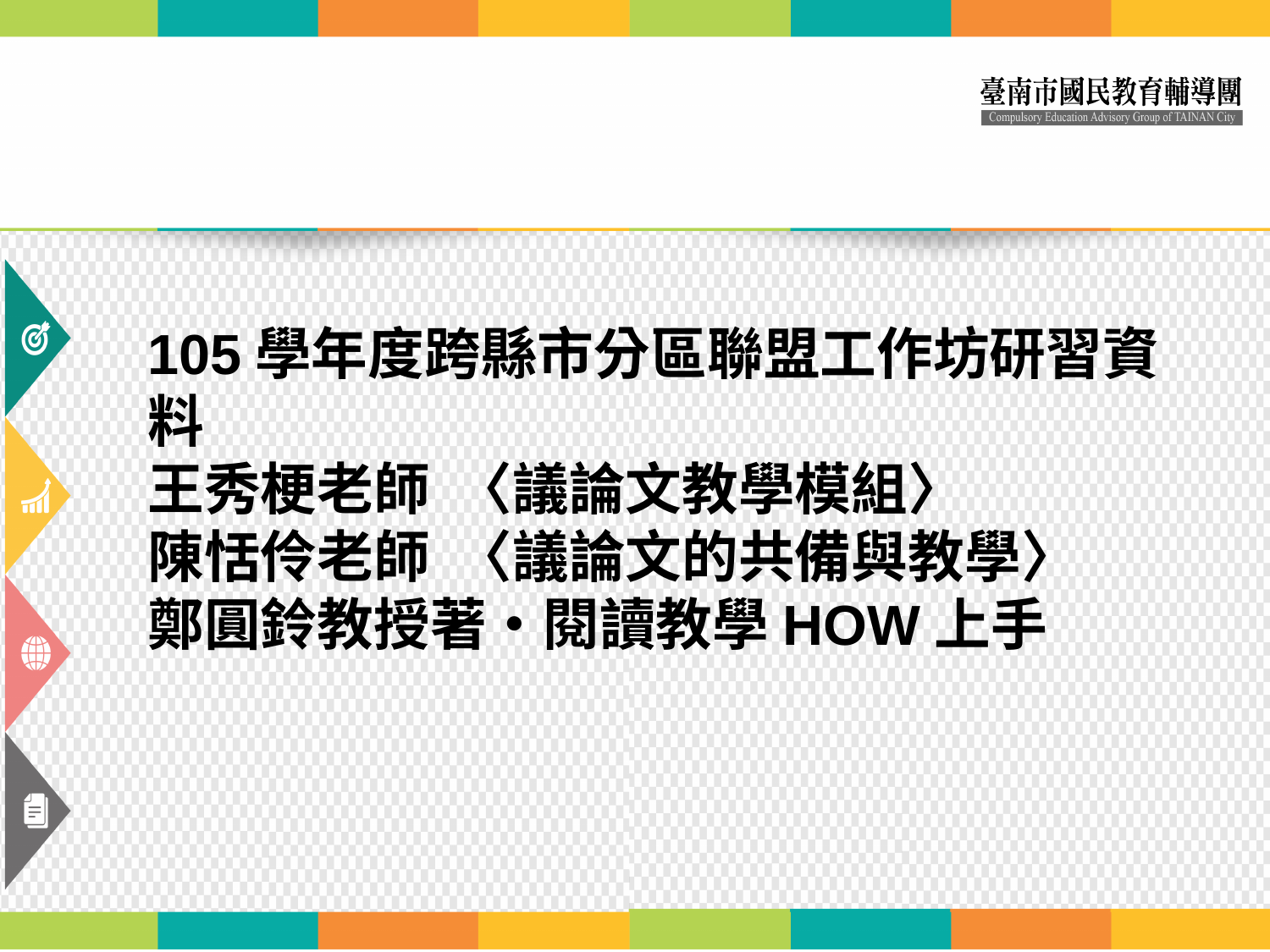

105學年度跨縣市分區聯盟工作坊研習資料
王秀梗老師  〈議論文教學模組〉
陳恬伶老師  〈議論文的共備與教學〉
鄭圓鈴教授著‧閱讀教學HOW上手